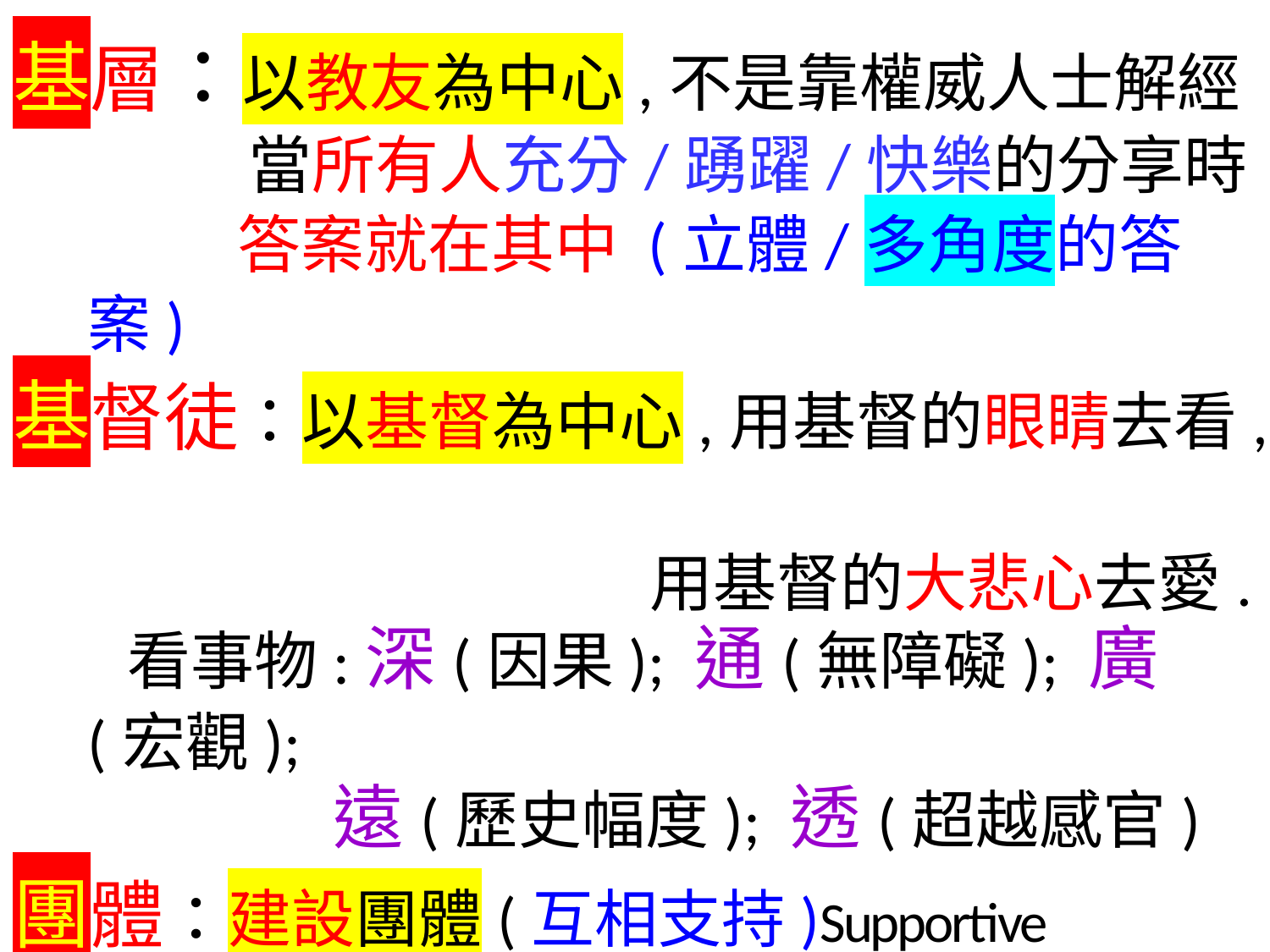

基層：以教友為中心,不是靠權威人士解經
                當所有人充分/踴躍/快樂的分享時
           答案就在其中 (立體/多角度的答案)
基督徒：以基督為中心,用基督的眼睛去看,
                                      用基督的大悲心去愛.
       看事物:深(因果); 通(無障礙); 廣(宏觀);
                遠(歷史幅度); 透(超越感官)
團體：建設團體(互相支持)Supportive community
         互補(包括精神,物質,資訊的互通互補)
以生活活出信仰,以信仰提升生活 (比外教人高)